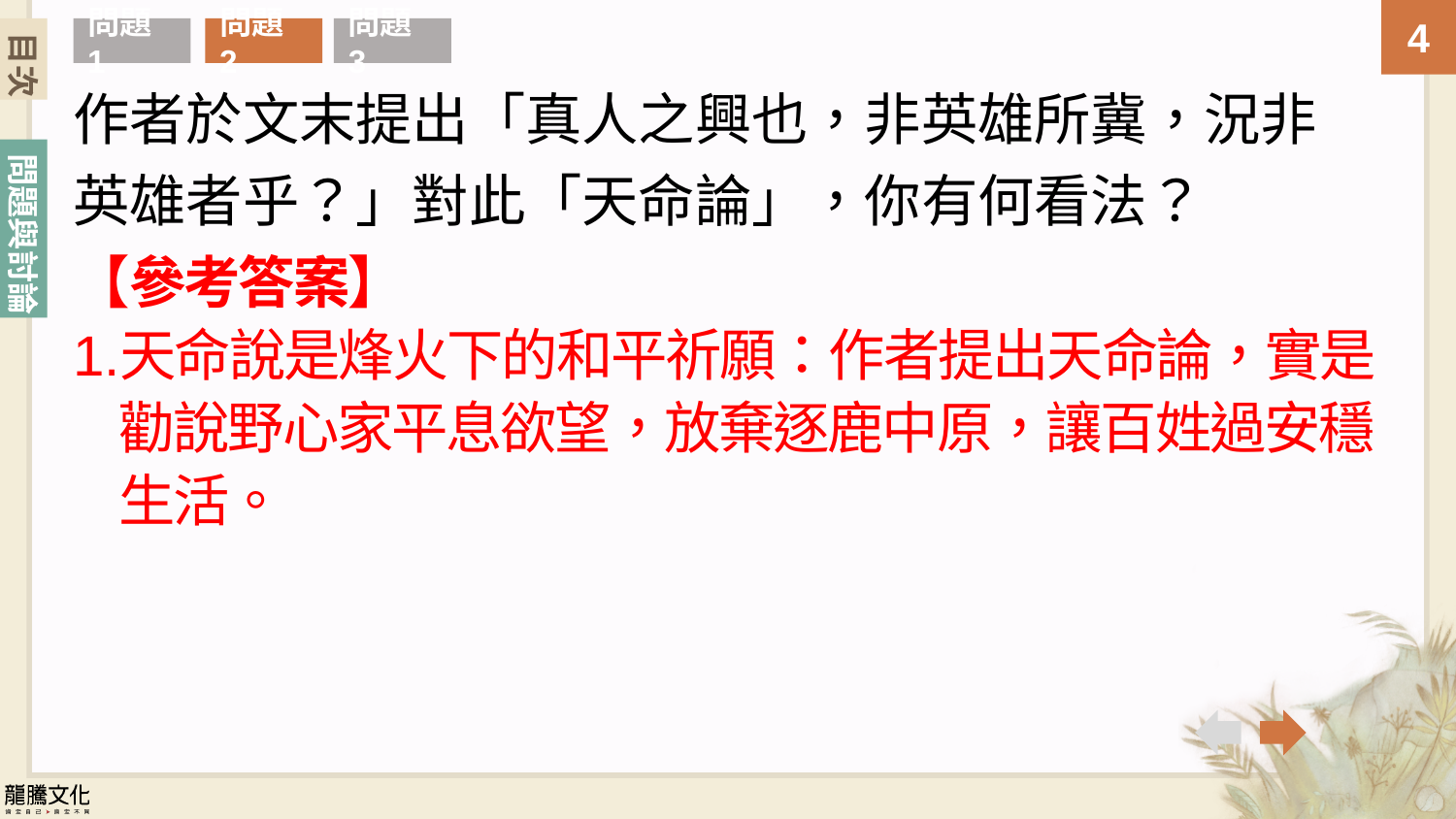

目次
問題1
問題2
問題3
作者於文末提出「真人之興也，非英雄所冀，況非英雄者乎？」對此「天命論」，你有何看法？
【參考答案】
天命說是烽火下的和平祈願：作者提出天命論，實是勸說野心家平息欲望，放棄逐鹿中原，讓百姓過安穩生活。